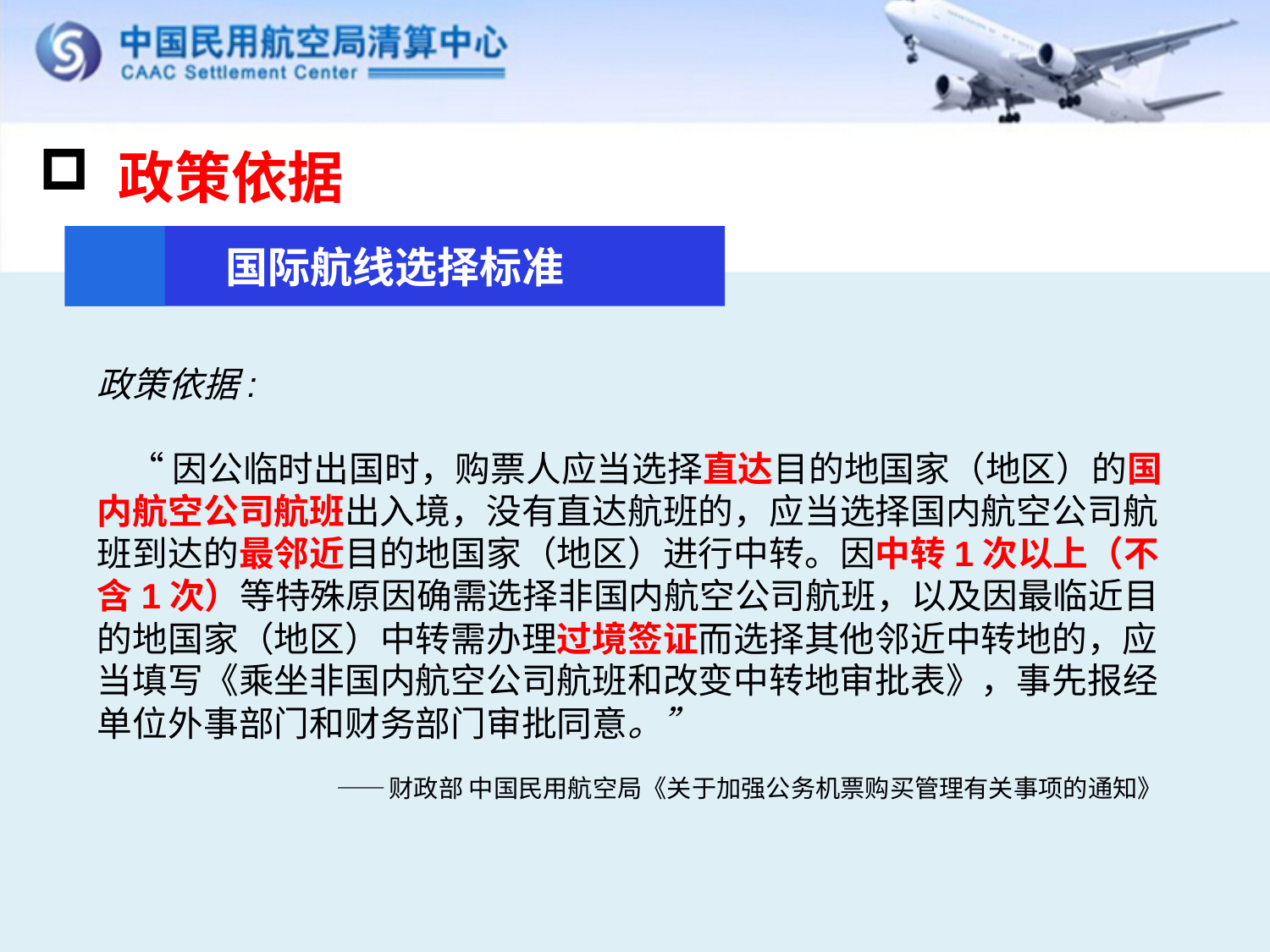

政策依据
国际航线选择标准

政策依据:

    “因公临时出国时，购票人应当选择直达目的地国家（地区）的国内航空公司航班出入境，没有直达航班的，应当选择国内航空公司航班到达的最邻近目的地国家（地区）进行中转。因中转1次以上（不含1次）等特殊原因确需选择非国内航空公司航班，以及因最临近目的地国家（地区）中转需办理过境签证而选择其他邻近中转地的，应当填写《乘坐非国内航空公司航班和改变中转地审批表》，事先报经单位外事部门和财务部门审批同意。”

——财政部 中国民用航空局《关于加强公务机票购买管理有关事项的通知》